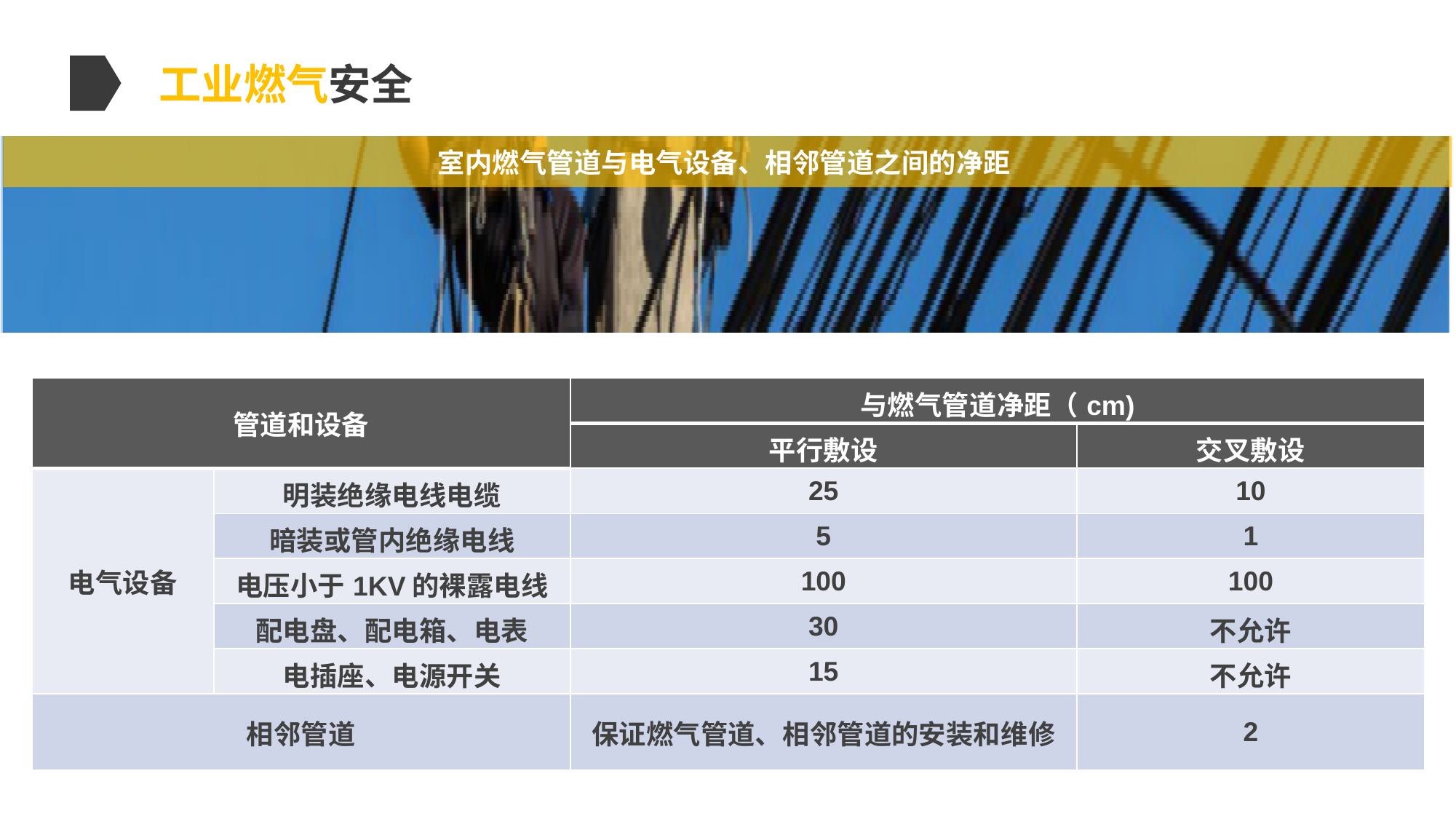

工业燃气安全

室内燃气管道与电气设备、相邻管道之间的净距
| 管道和设备 |  | 与燃气管道净距（cm) |  |
| --- | --- | --- | --- |
|  |  | 平行敷设 | 交叉敷设 |
| 电气设备 | 明装绝缘电线电缆 | 25 | 10 |
|  | 暗装或管内绝缘电线 | 5 | 1 |
|  | 电压小于1KV的裸露电线 | 100 | 100 |
|  | 配电盘、配电箱、电表 | 30 | 不允许 |
|  | 电插座、电源开关 | 15 | 不允许 |
| 相邻管道 |  | 保证燃气管道、相邻管道的安装和维修 | 2 |